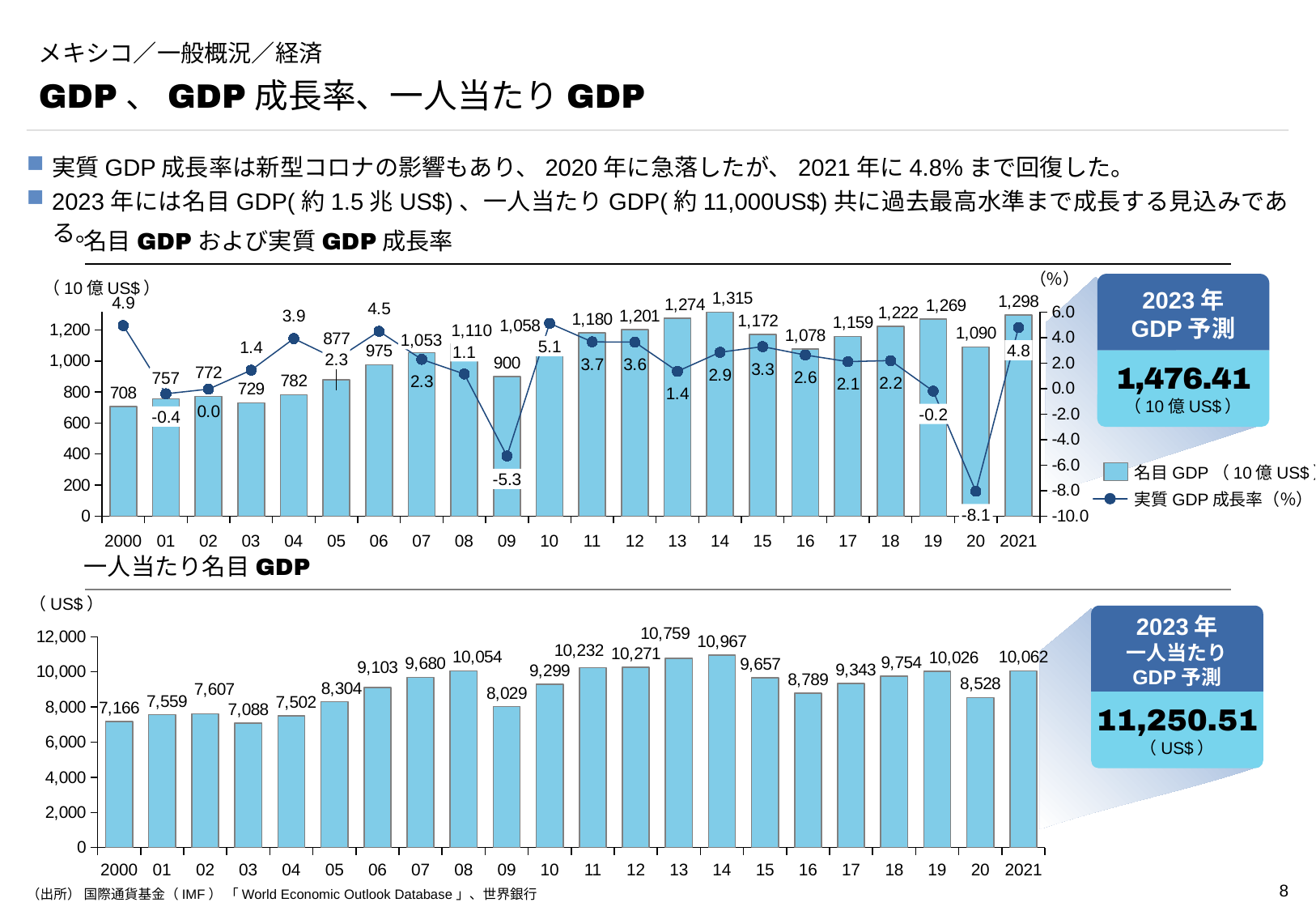

# メキシコ／一般概況／経済
GDP、GDP成長率、一人当たりGDP
実質GDP成長率は新型コロナの影響もあり、2020年に急落したが、2021年に4.8%まで回復した。
2023年には名目GDP(約1.5兆US$)、一人当たりGDP(約11,000US$)共に過去最高水準まで成長する見込みである。
名目GDPおよび実質GDP成長率
（％）
2023年
GDP予測

（10億US$）

### Chart

| Category |  |  |
|---|---|---|
1,053
5.1
4.8
1.1
2.3
1,476.41
（10億US$）
757
-0.2
-0.4
名目GDP（10億US$）

-5.3
実質GDP成長率（％）

-8.1
2000
01
02
03
04
05
06
07
08
09
10
11
12
13
14
15
16
17
18
19
20
2021
一人当たり名目GDP
（US$）
2023年
一人当たり
GDP予測

### Chart

| Category |  |
|---|---|
11,250.51
（US$）
2000
01
02
03
04
05
06
07
08
09
10
11
12
13
14
15
16
17
18
19
20
2021
（出所） 国際通貨基金（IMF） 「World Economic Outlook Database」、世界銀行